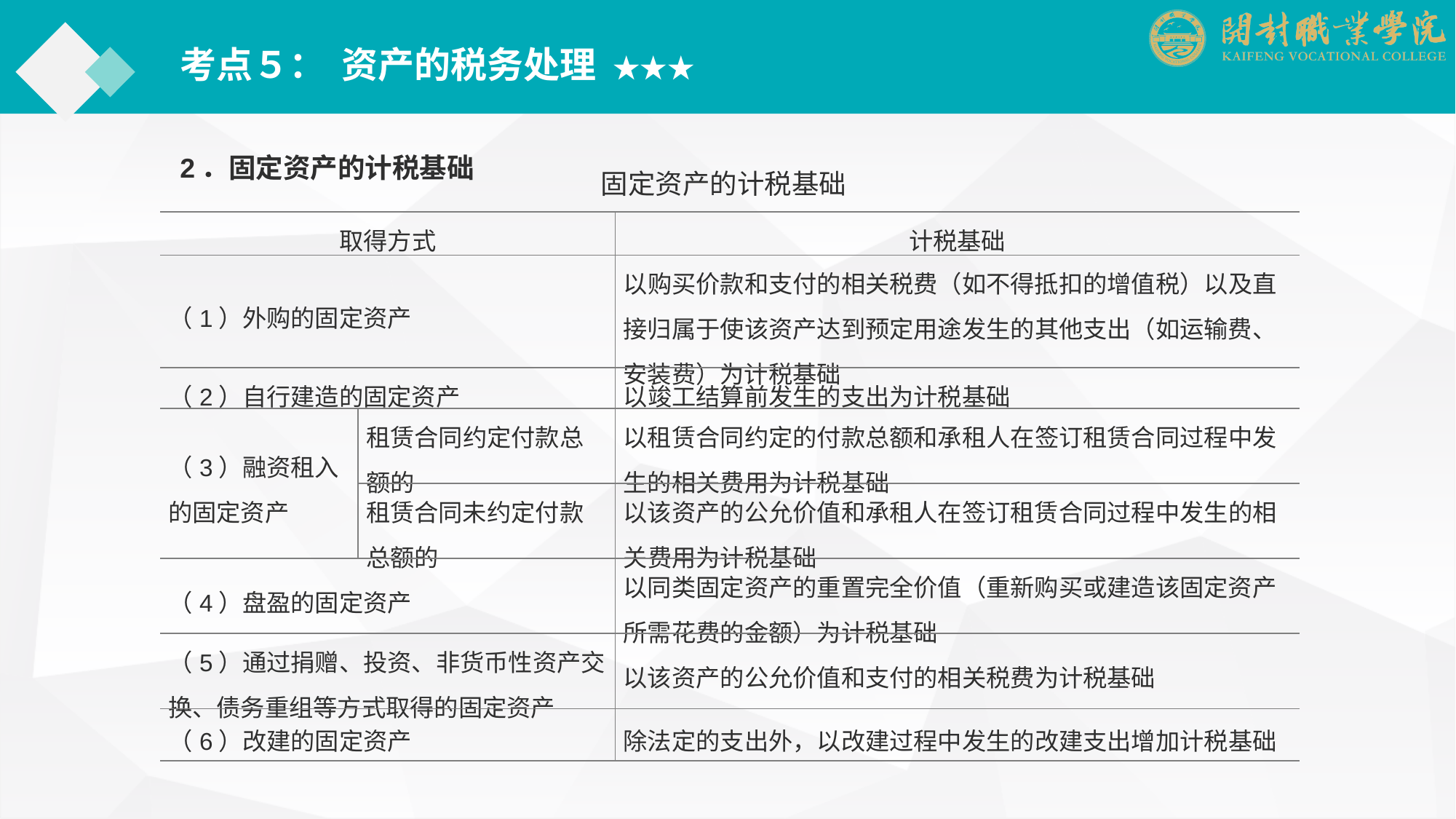

考点５：  资产的税务处理  ★★★
2．固定资产的计税基础
固定资产的计税基础
| 取得方式 |  | 计税基础 |
| --- | --- | --- |
| （1）外购的固定资产 |  | 以购买价款和支付的相关税费（如不得抵扣的增值税）以及直接归属于使该资产达到预定用途发生的其他支出（如运输费、安装费）为计税基础 |
| （2）自行建造的固定资产 |  | 以竣工结算前发生的支出为计税基础 |
| （3）融资租入的固定资产 | 租赁合同约定付款总额的 | 以租赁合同约定的付款总额和承租人在签订租赁合同过程中发生的相关费用为计税基础 |
|  | 租赁合同未约定付款总额的 | 以该资产的公允价值和承租人在签订租赁合同过程中发生的相关费用为计税基础 |
| （4）盘盈的固定资产 |  | 以同类固定资产的重置完全价值（重新购买或建造该固定资产所需花费的金额）为计税基础 |
| （5）通过捐赠、投资、非货币性资产交换、债务重组等方式取得的固定资产 |  | 以该资产的公允价值和支付的相关税费为计税基础 |
| （6）改建的固定资产 |  | 除法定的支出外，以改建过程中发生的改建支出增加计税基础 |